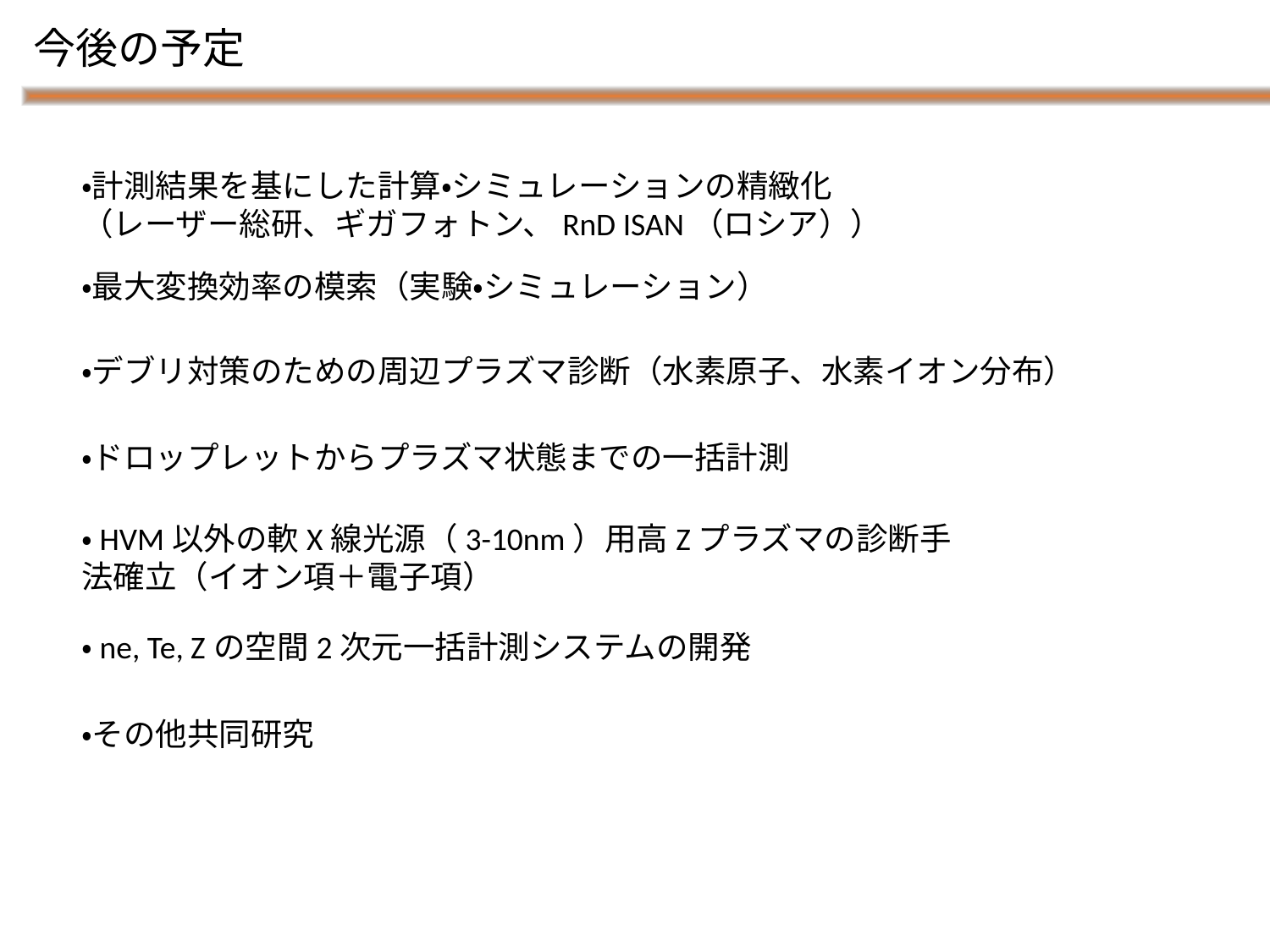

今後の予定

・計測結果を基にした計算・シミュレーションの精緻化
（レーザー総研、ギガフォトン、RnD ISAN（ロシア））
・最大変換効率の模索（実験・シミュレーション）
・デブリ対策のための周辺プラズマ診断（水素原子、水素イオン分布）
・ドロップレットからプラズマ状態までの一括計測
・HVM以外の軟X線光源（3-10nm）用高Zプラズマの診断手法確立（イオン項＋電子項）
・ne, Te, Zの空間2次元一括計測システムの開発
・その他共同研究